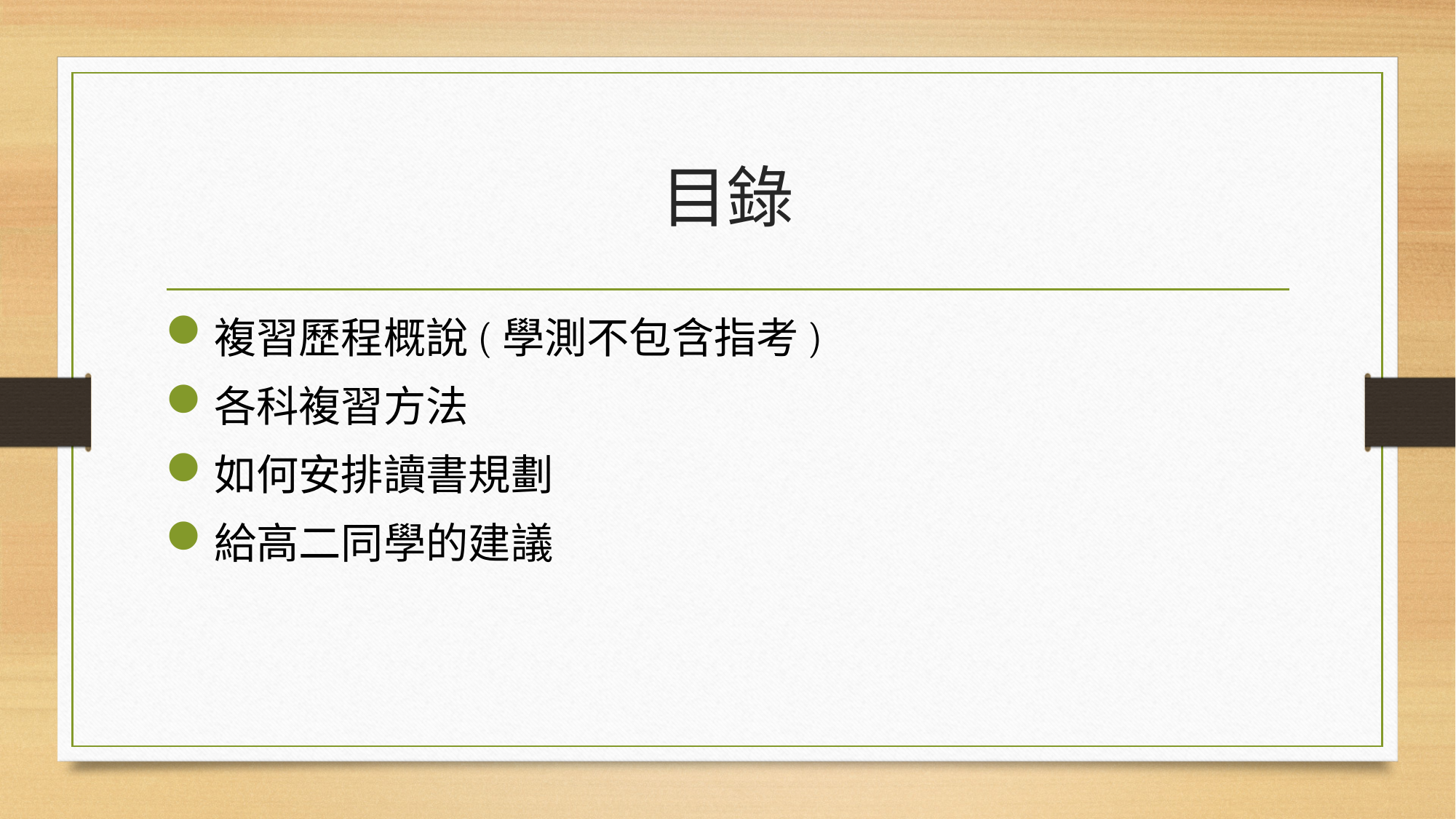

# 目錄
複習歷程概說(學測不包含指考)
各科複習方法
如何安排讀書規劃
給高二同學的建議